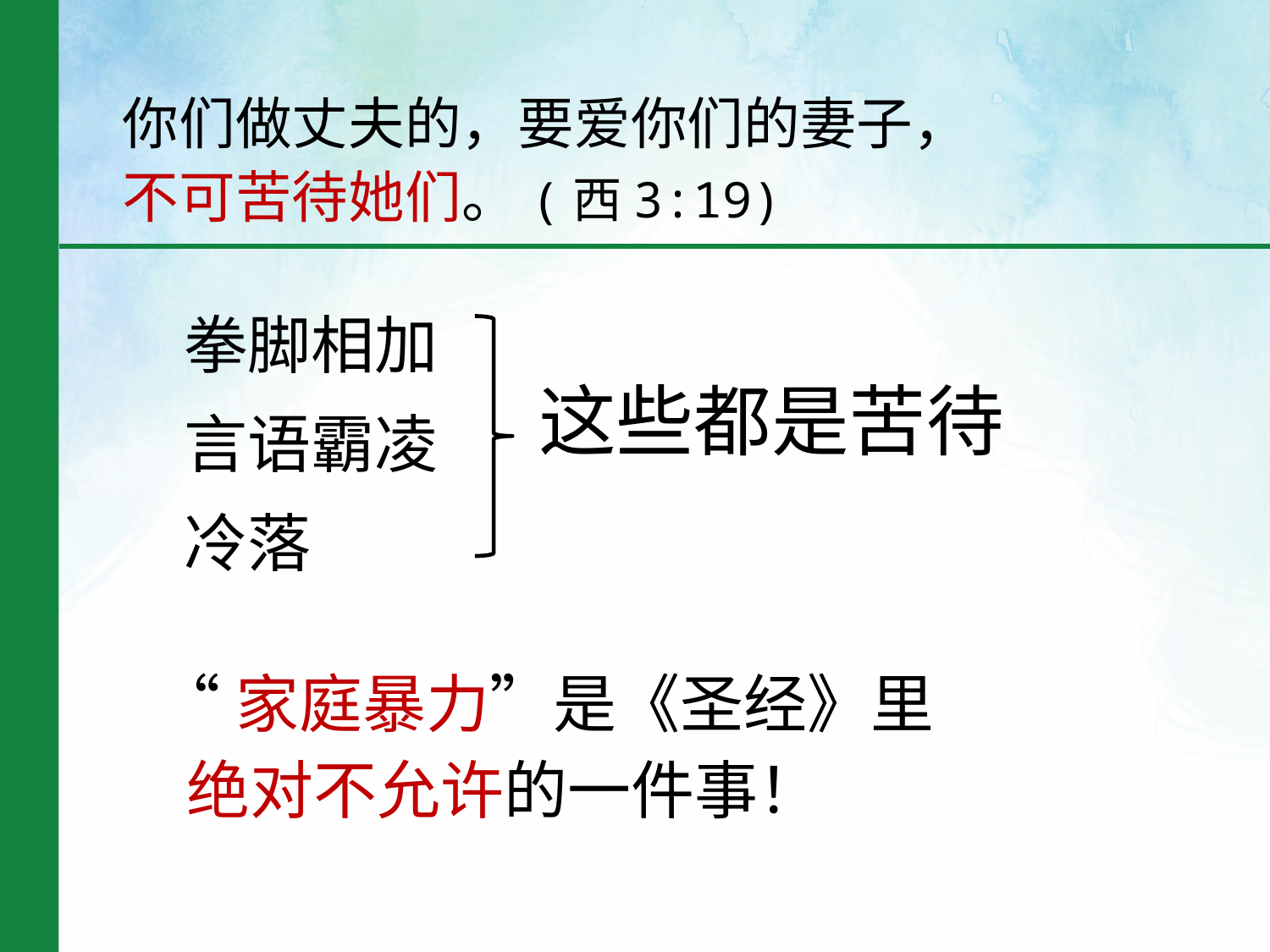

你们做丈夫的，要爱你们的妻子，
不可苦待她们。(西3:19)
拳脚相加
言语霸凌
冷落

这些都是苦待
“家庭暴力”是《圣经》里
 绝对不允许的一件事！